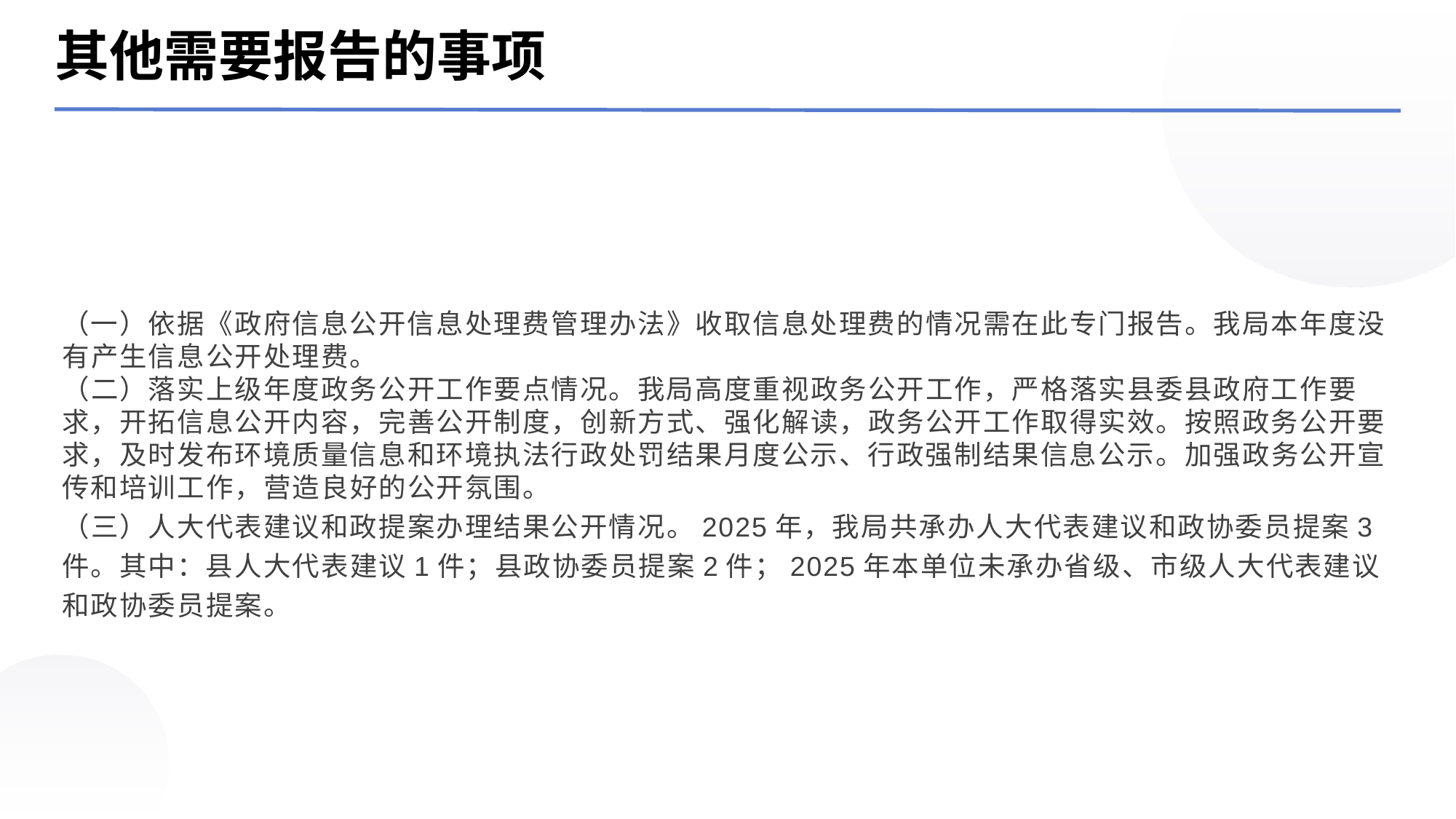

其他需要报告的事项
（一）依据《政府信息公开信息处理费管理办法》收取信息处理费的情况需在此专门报告。我局本年度没有产生信息公开处理费。
（二）落实上级年度政务公开工作要点情况。我局高度重视政务公开工作，严格落实县委县政府工作要求，开拓信息公开内容，完善公开制度，创新方式、强化解读，政务公开工作取得实效。按照政务公开要求，及时发布环境质量信息和环境执法行政处罚结果月度公示、行政强制结果信息公示。加强政务公开宣传和培训工作，营造良好的公开氛围。
（三）人大代表建议和政提案办理结果公开情况。2025年，我局共承办人大代表建议和政协委员提案3件。其中：县人大代表建议1件；县政协委员提案2件；2025年本单位未承办省级、市级人大代表建议和政协委员提案。